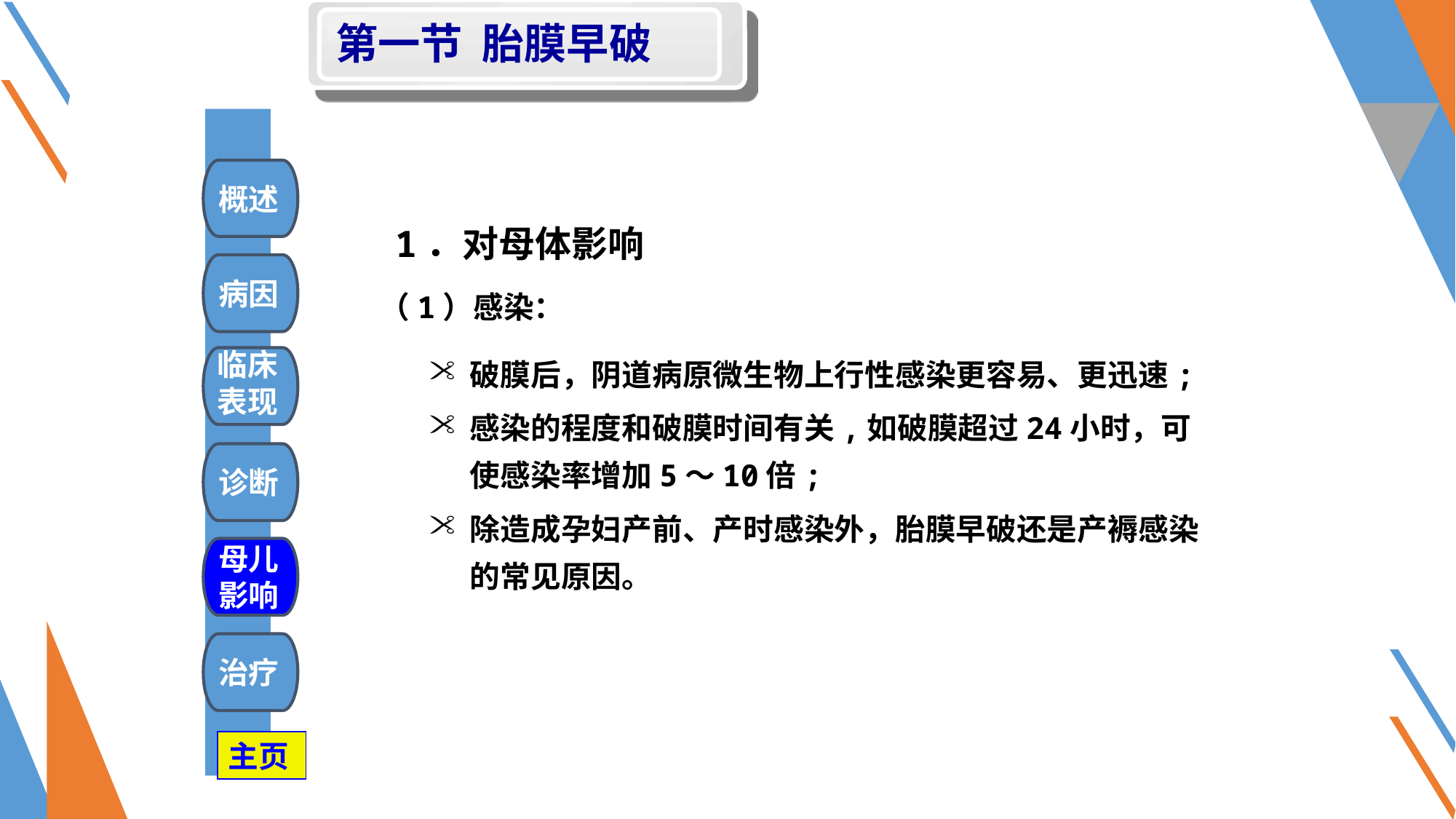

第一节  胎膜早破

#

概述

  1．对母体影响
   （1）感染：
病因
破膜后，阴道病原微生物上行性感染更容易、更迅速;
感染的程度和破膜时间有关,如破膜超过24小时，可使感染率增加5～10倍;
除造成孕妇产前、产时感染外，胎膜早破还是产褥感染的常见原因。

临床
表现

诊断
母儿
影响
治疗
主页